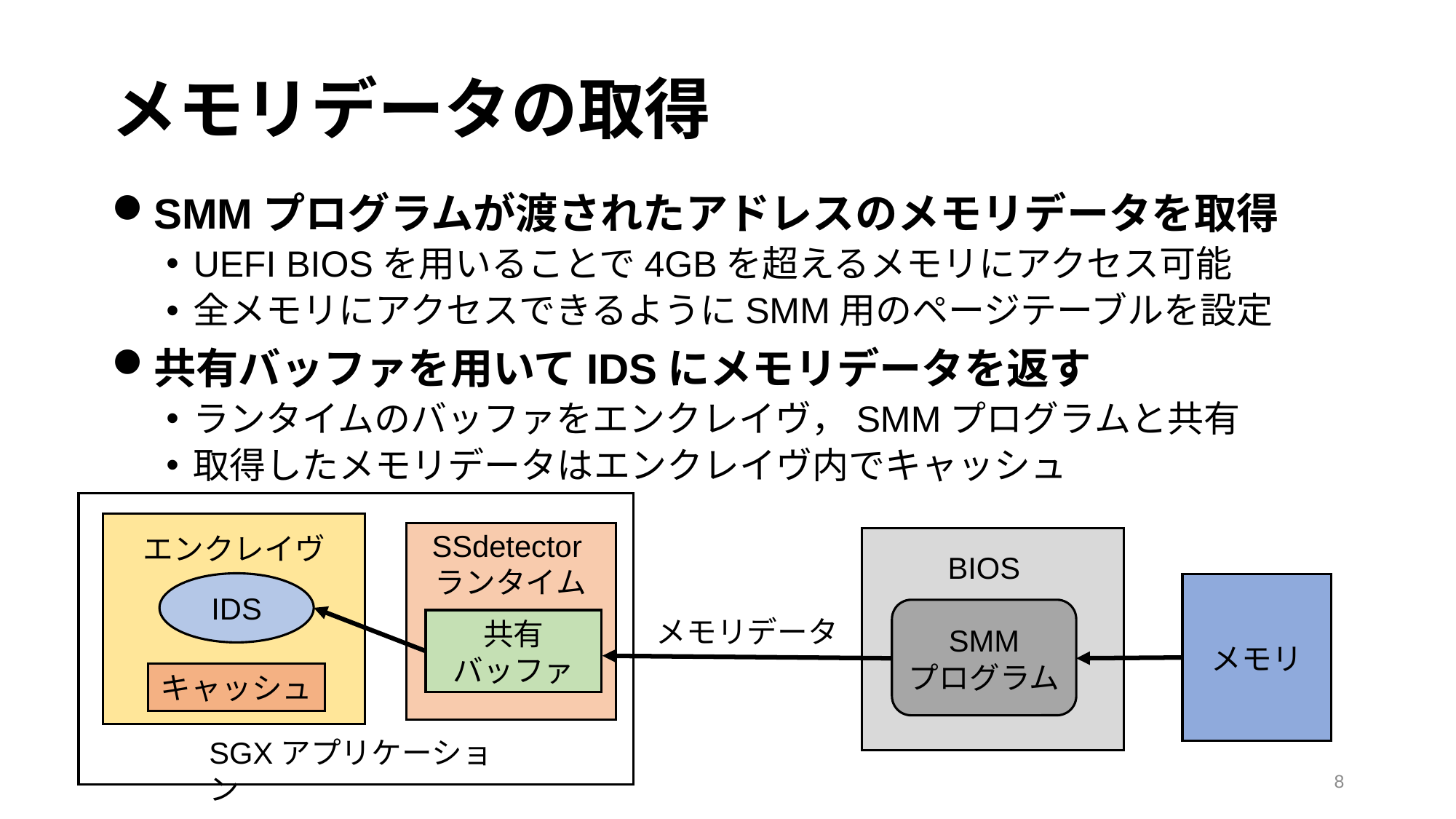

# メモリデータの取得
SMMプログラムが渡されたアドレスのメモリデータを取得
UEFI BIOSを用いることで4GBを超えるメモリにアクセス可能
全メモリにアクセスできるようにSMM用のページテーブルを設定
共有バッファを用いてIDSにメモリデータを返す
ランタイムのバッファをエンクレイヴ，SMMプログラムと共有
取得したメモリデータはエンクレイヴ内でキャッシュ

SSdetectorランタイム

エンクレイヴ
IDS
共有
バッファ
キャッシュ
SGXアプリケーション

BIOS
メモリ

メモリデータ
SMM
プログラム
8